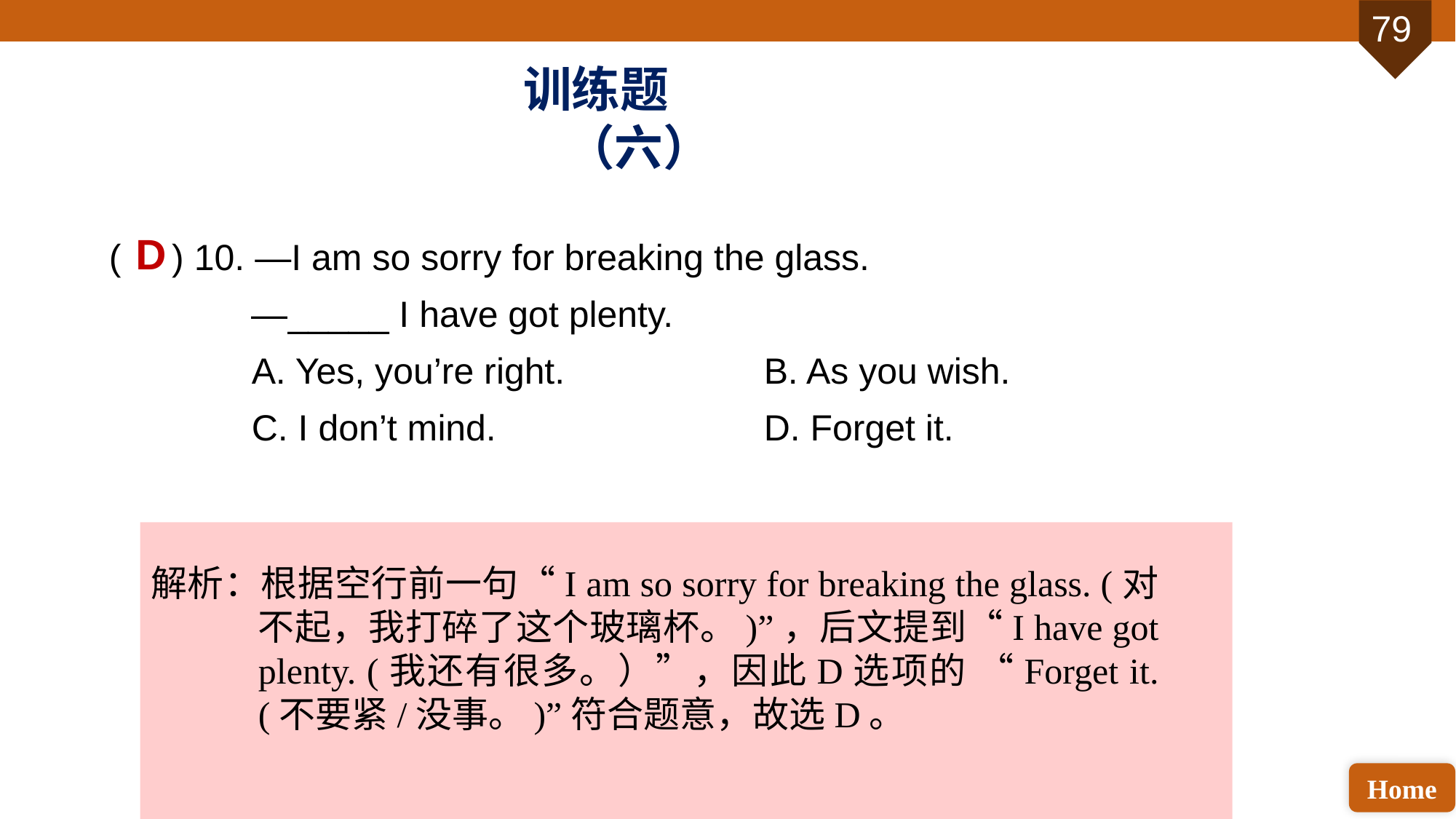

训练题（六）
(     ) 10. —I am so sorry for breaking the glass.
              —_____ I have got plenty.
              A. Yes, you’re right. 		B. As you wish.
              C. I don’t mind. 			D. Forget it.
D

解析：根据空行前一句“I am so sorry for breaking the glass. (对不起，我打碎了这个玻璃杯。)”，后文提到“I have got plenty. (我还有很多。）”，因此D选项的 “Forget it. (不要紧/没事。)”符合题意，故选D。